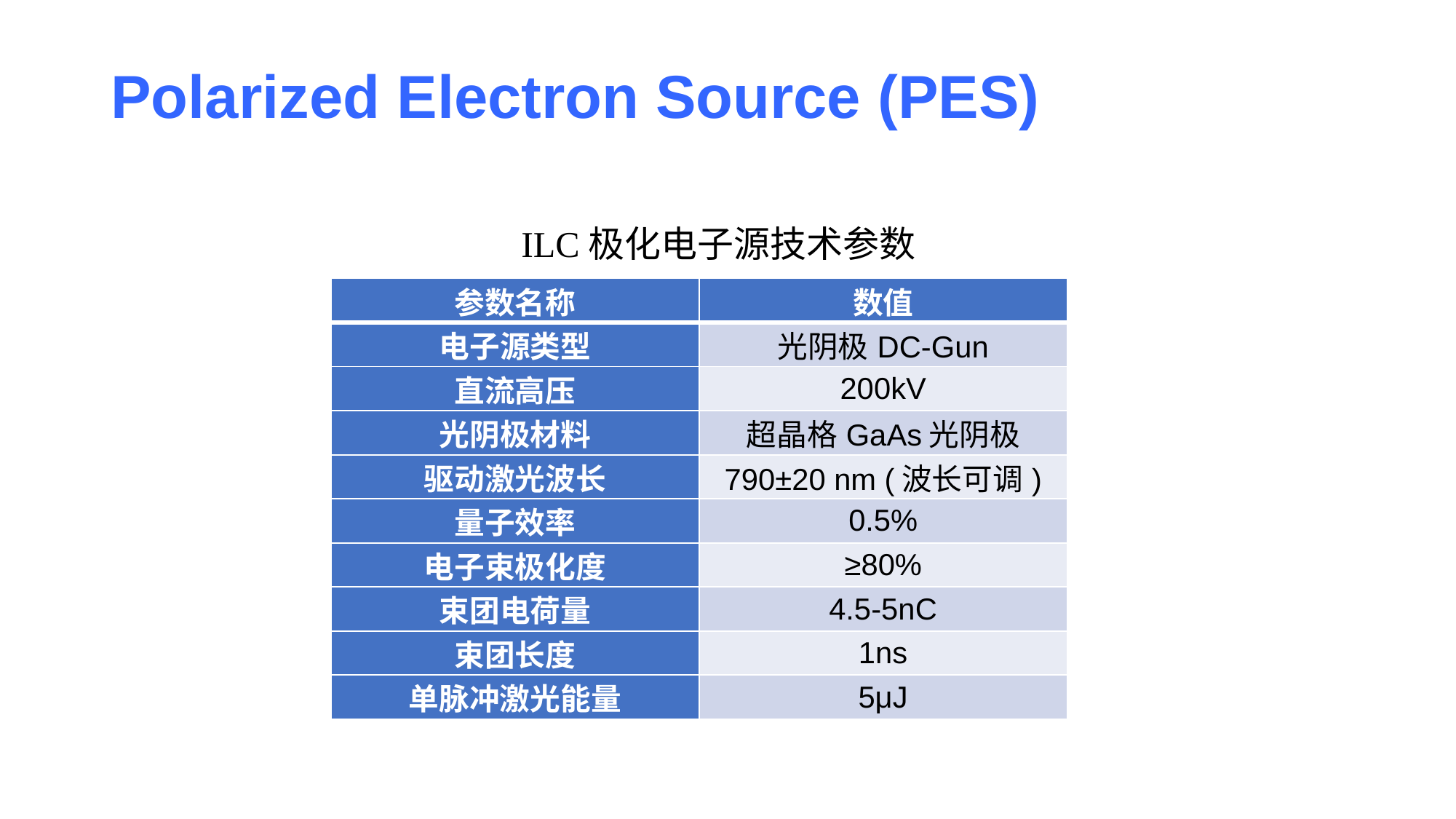

# Polarized Electron Source (PES)
ILC极化电子源技术参数
| 参数名称 | 数值 |
| --- | --- |
| 电子源类型 | 光阴极DC-Gun |
| 直流高压 | 200kV |
| 光阴极材料 | 超晶格GaAs光阴极 |
| 驱动激光波长 | 790±20 nm (波长可调) |
| 量子效率 | 0.5% |
| 电子束极化度 | ≥80% |
| 束团电荷量 | 4.5-5nC |
| 束团长度 | 1ns |
| 单脉冲激光能量 | 5μJ |